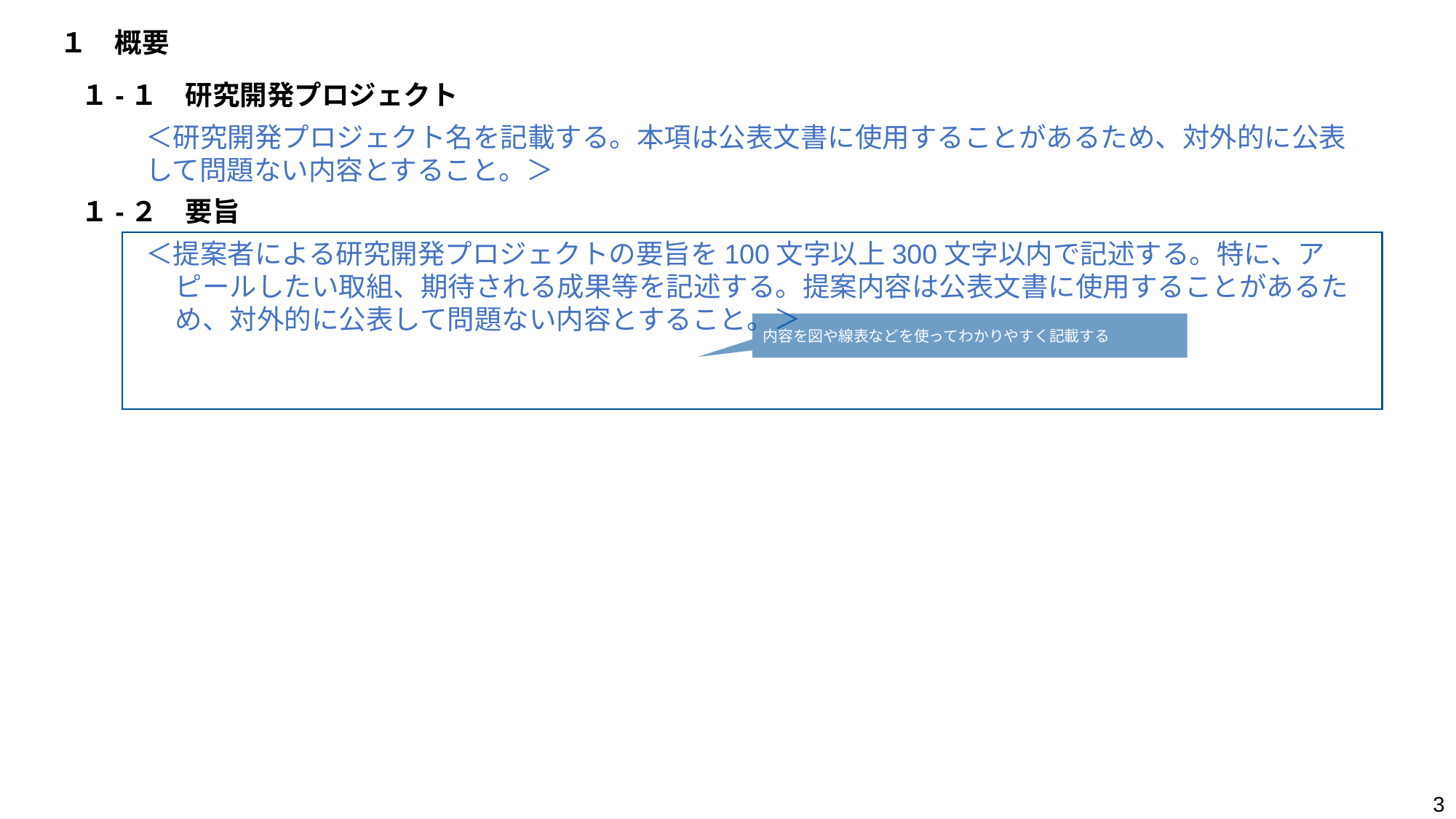

１　概要
１-１　研究開発プロジェクト
＜研究開発プロジェクト名を記載する。本項は公表文書に使用することがあるため、対外的に公表して問題ない内容とすること。＞
１-２　要旨
＜提案者による研究開発プロジェクトの要旨を100文字以上300文字以内で記述する。特に、アピールしたい取組、期待される成果等を記述する。提案内容は公表文書に使用することがあるため、対外的に公表して問題ない内容とすること。＞

内容を図や線表などを使ってわかりやすく記載する